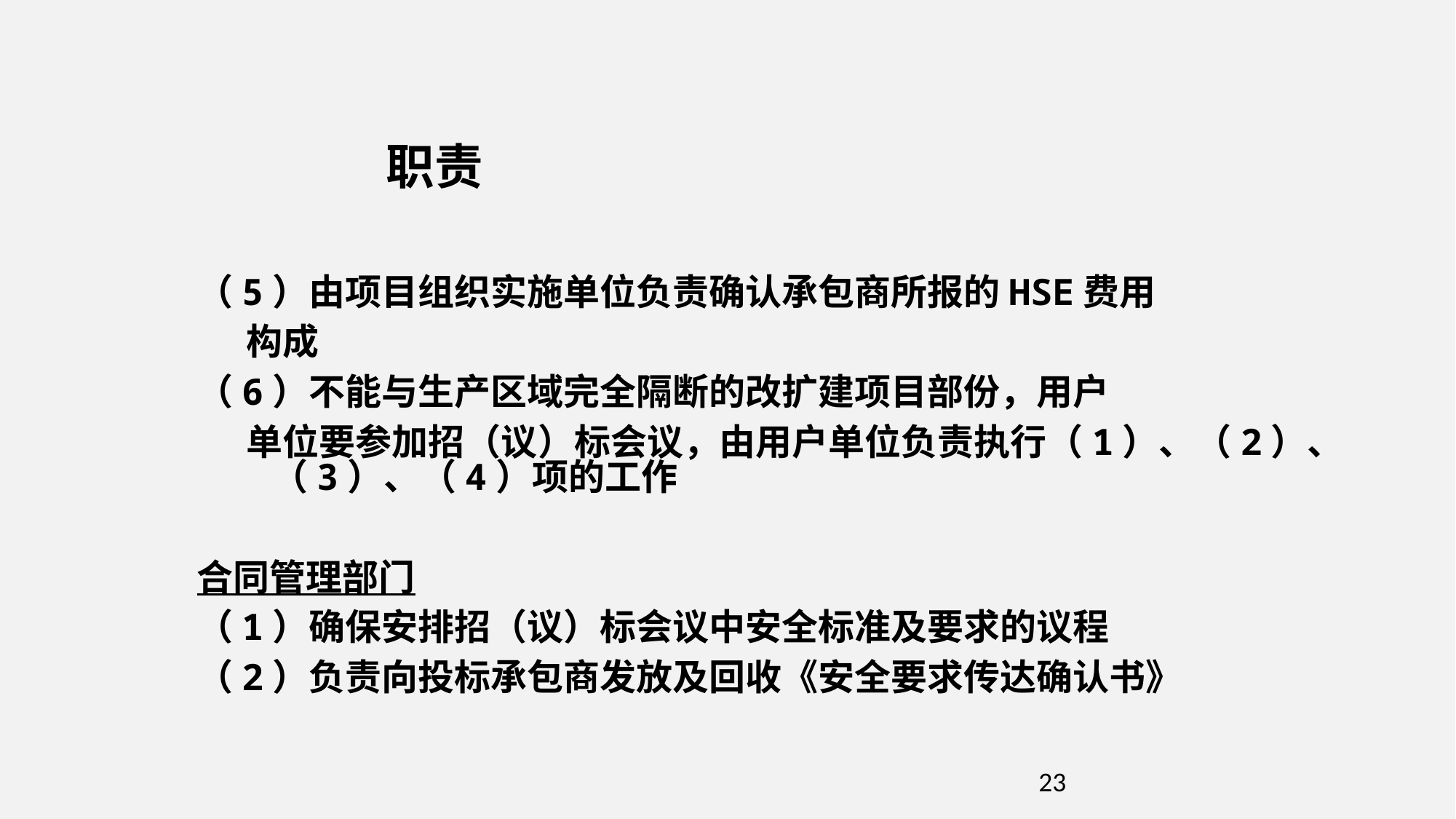

# 职责
（5）由项目组织实施单位负责确认承包商所报的HSE费用
     构成
（6）不能与生产区域完全隔断的改扩建项目部份，用户
     单位要参加招（议）标会议，由用户单位负责执行（1）、（2）、（3）、（4）项的工作

合同管理部门
（1）确保安排招（议）标会议中安全标准及要求的议程
（2）负责向投标承包商发放及回收《安全要求传达确认书》
23